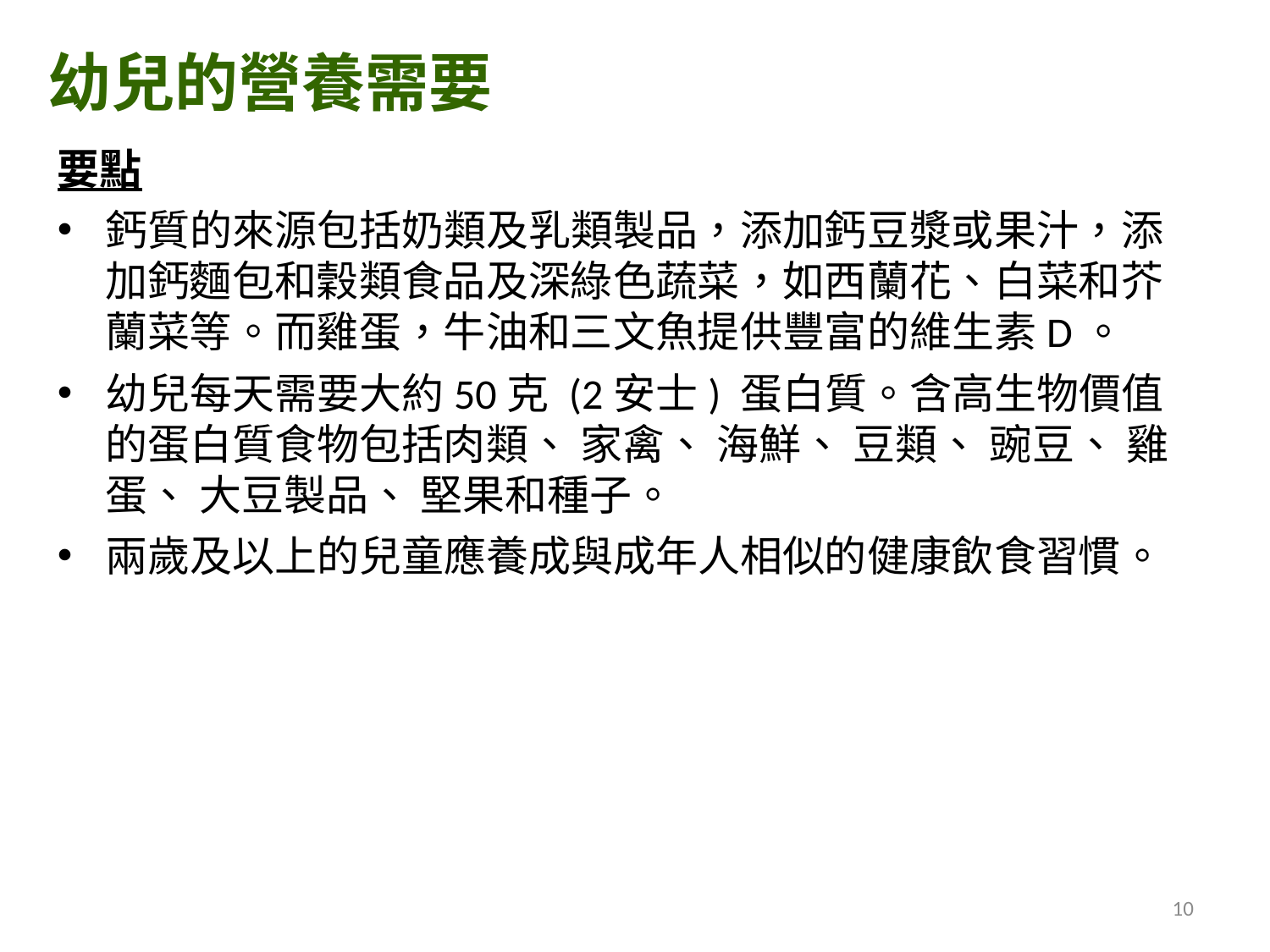

幼兒的營養需要
要點
鈣質的來源包括奶類及乳類製品，添加鈣豆漿或果汁，添加鈣麵包和穀類食品及深綠色蔬菜，如西蘭花、白菜和芥蘭菜等。而雞蛋，牛油和三文魚提供豐富的維生素D。
幼兒每天需要大約50克 (2安士) 蛋白質。含高生物價值的蛋白質食物包括肉類、 家禽、 海鮮、 豆類、 豌豆、 雞蛋、 大豆製品、 堅果和種子。
兩歲及以上的兒童應養成與成年人相似的健康飲食習慣。
10